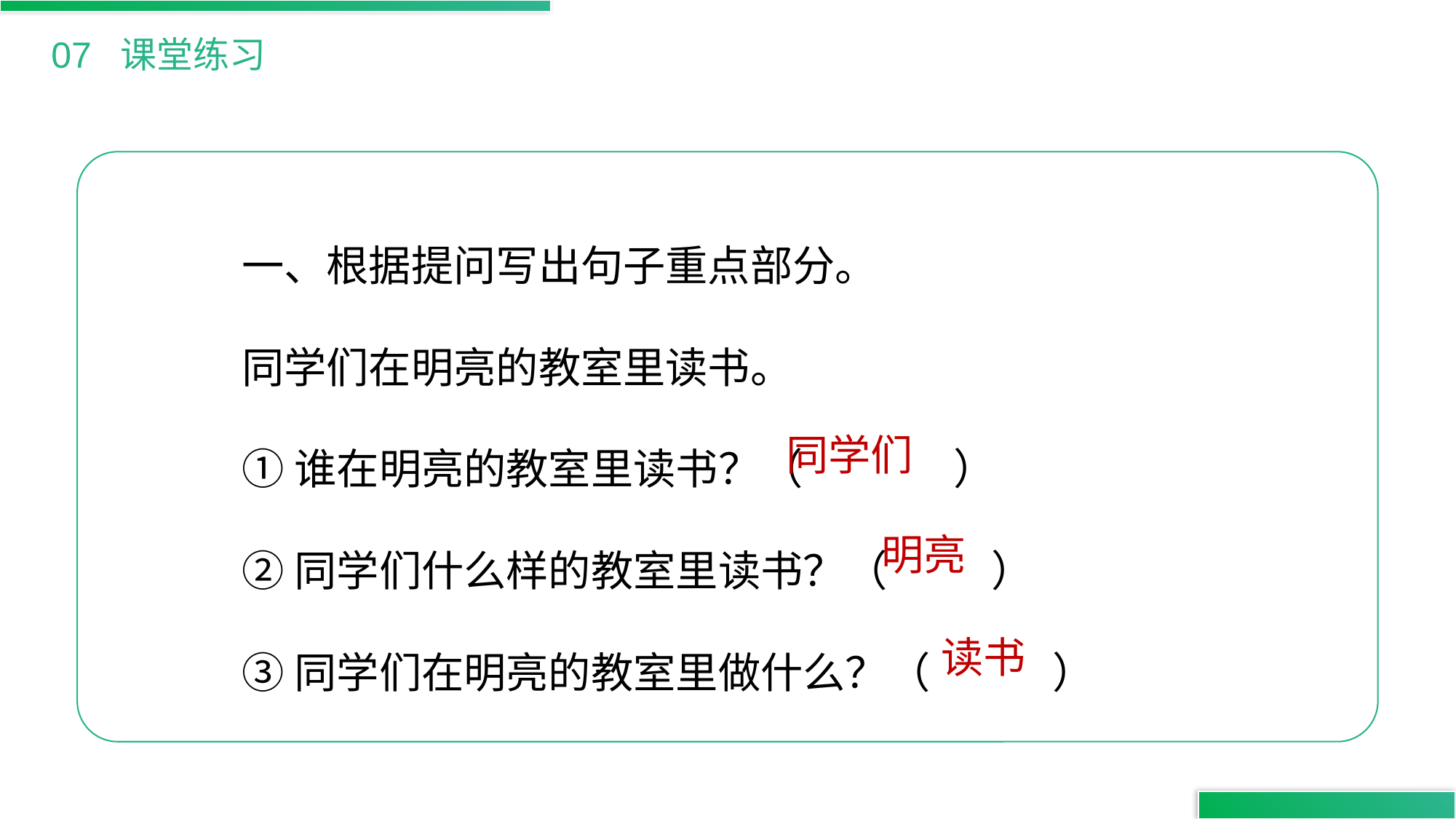

07  课堂练习
一、根据提问写出句子重点部分。
同学们在明亮的教室里读书。
①谁在明亮的教室里读书？（                ）
②同学们什么样的教室里读书？（           ）
③同学们在明亮的教室里做什么？（             ）
同学们
明亮
读书